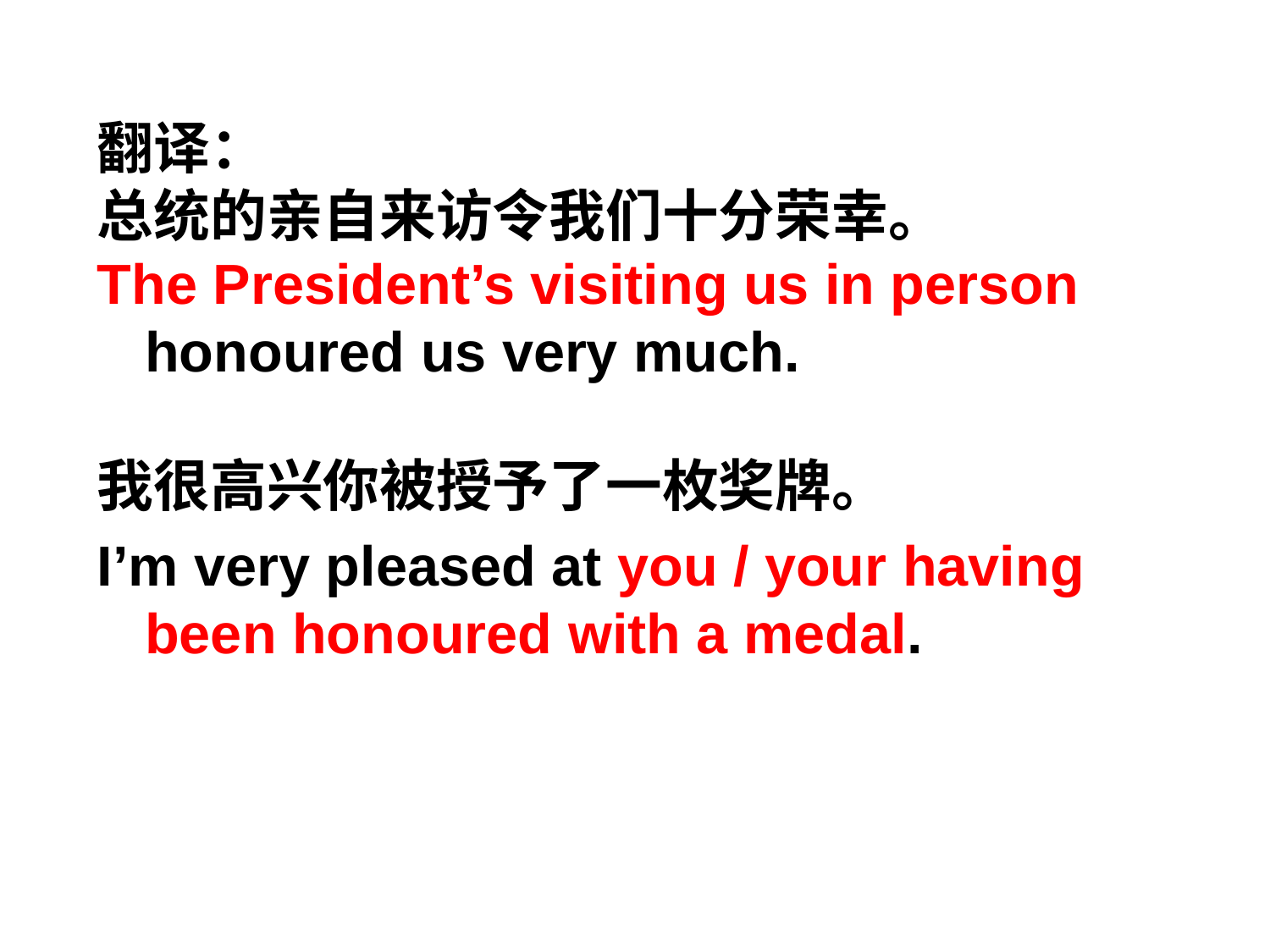

翻译：
总统的亲自来访令我们十分荣幸。
The President’s visiting us in person honoured us very much.

我很高兴你被授予了一枚奖牌。
I’m very pleased at you / your having been honoured with a medal.